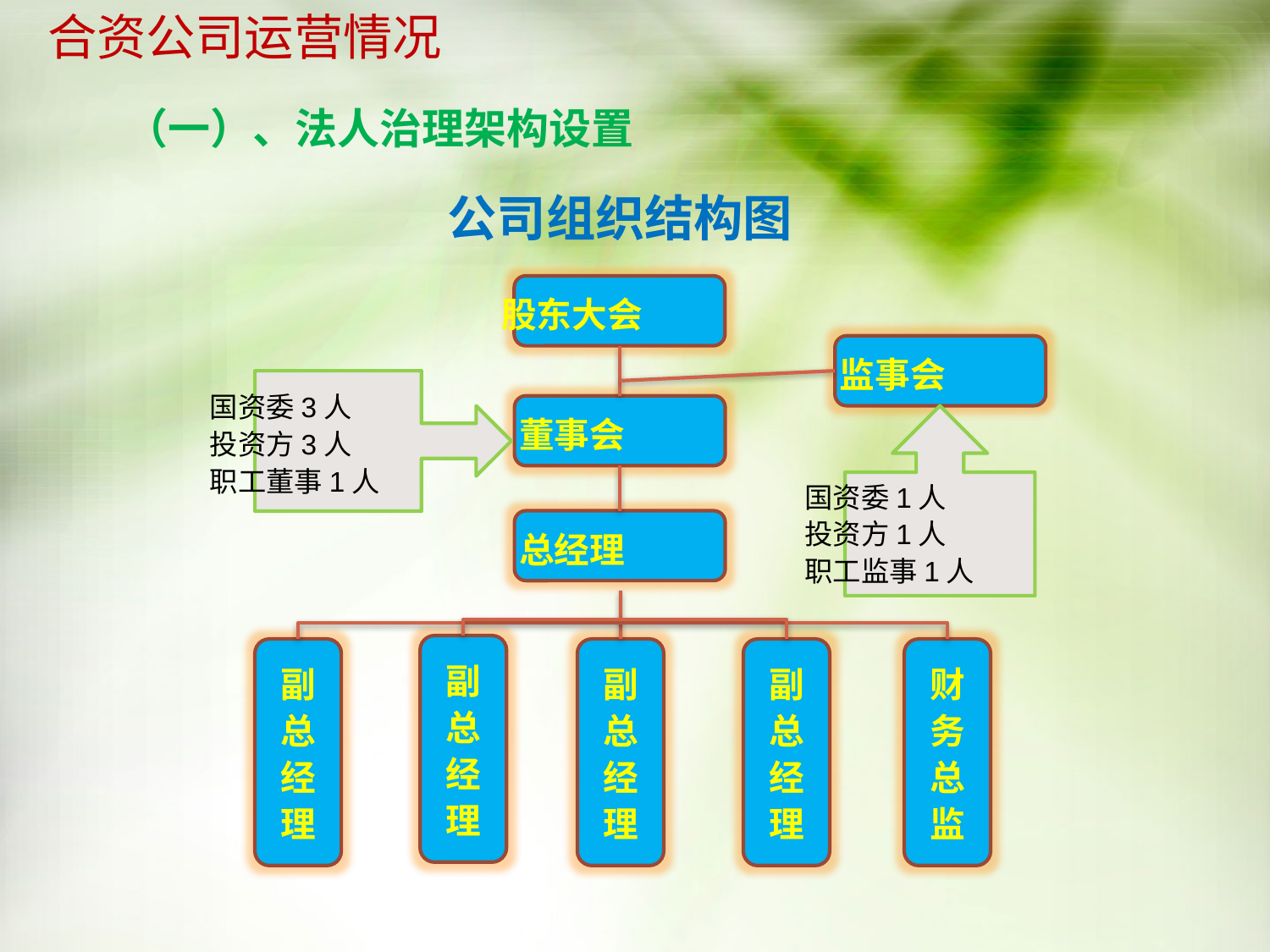

合资公司运营情况
（一）、法人治理架构设置

公司组织结构图

股东大会

监事会

国资委3人
投资方3人
职工董事1人

董事会

国资委1人
投资方1人
职工监事1人

总经理

副
总
经
理
副
总
经
理
副
总
经
理
副
总
经
理
财
务
总
监